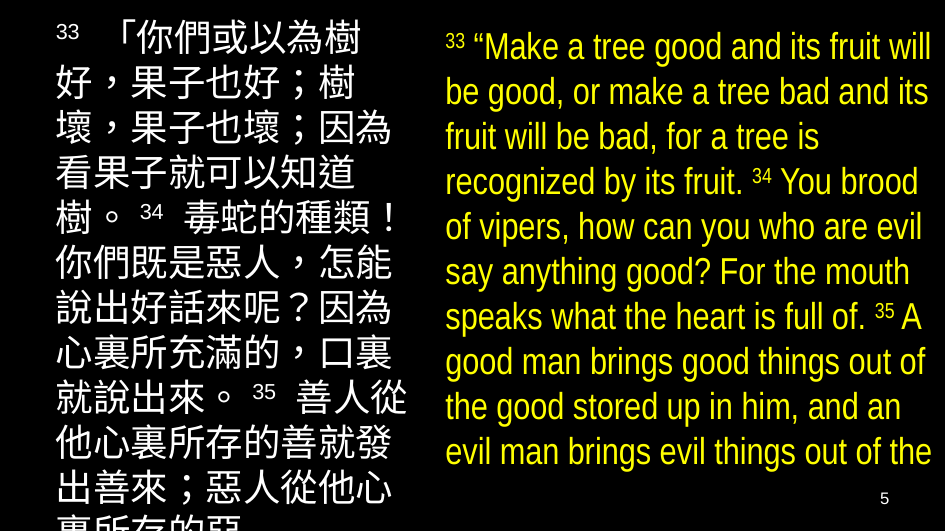

33 「你們或以為樹好，果子也好；樹壞，果子也壞；因為看果子就可以知道樹。34 毒蛇的種類！你們既是惡人，怎能說出好話來呢？因為心裏所充滿的，口裏就說出來。35 善人從他心裏所存的善就發出善來；惡人從他心裏所存的惡
33 “Make a tree good and its fruit will be good, or make a tree bad and its fruit will be bad, for a tree is recognized by its fruit. 34 You brood of vipers, how can you who are evil say anything good? For the mouth speaks what the heart is full of. 35 A good man brings good things out of the good stored up in him, and an evil man brings evil things out of the
5